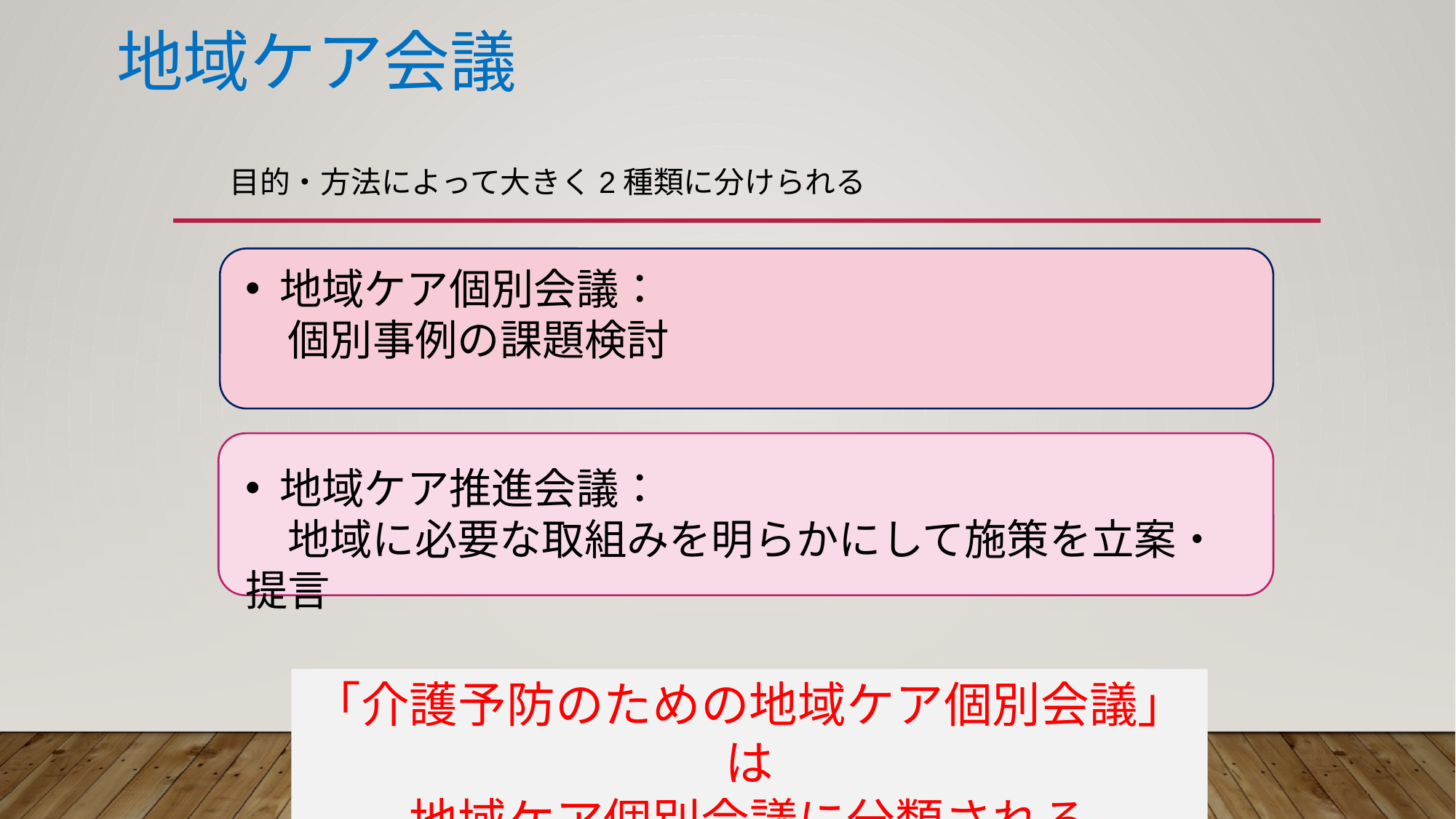

地域ケア会議
目的・方法によって大きく2種類に分けられる

地域ケア個別会議：
　個別事例の課題検討

地域ケア推進会議：
　地域に必要な取組みを明らかにして施策を立案・提言
「介護予防のための地域ケア個別会議」は
地域ケア個別会議に分類される